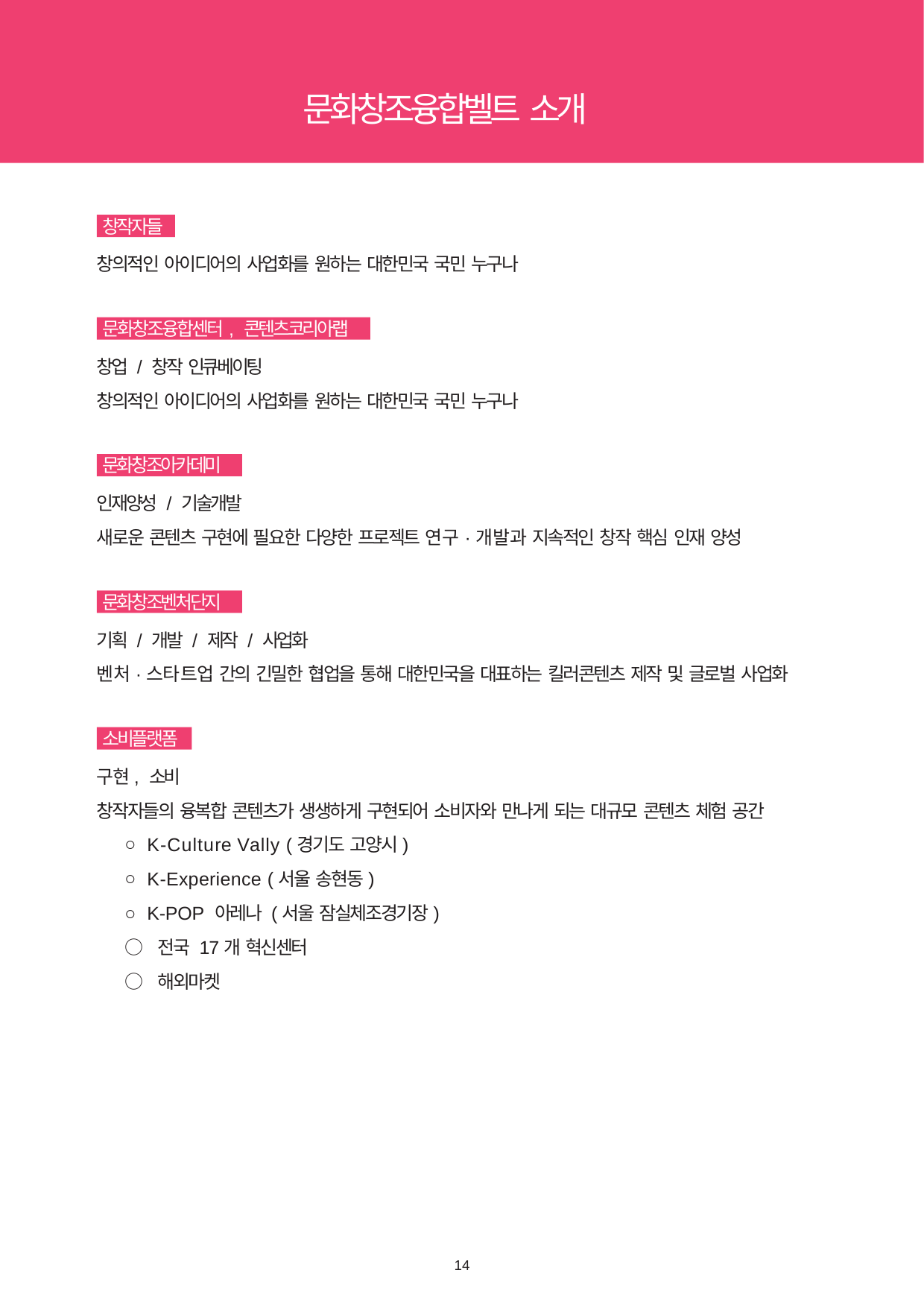

문화창조융합벨트 소개
창작자들
창의적인 아이디어의 사업화를 원하는 대한민국 국민 누구나
문화창조융합센터, 콘텐츠코리아랩
창업 / 창작 인큐베이팅
창의적인 아이디어의 사업화를 원하는 대한민국 국민 누구나
문화창조아카데미
인재양성 / 기술개발
새로운 콘텐츠 구현에 필요한 다양한 프로젝트 연구·개발과 지속적인 창작 핵심 인재 양성
문화창조벤처단지
기획 / 개발 / 제작 / 사업화
벤처·스타트업 간의 긴밀한 협업을 통해 대한민국을 대표하는 킬러콘텐츠 제작 및 글로벌 사업화
소비플랫폼
구현, 소비
창작자들의 융복합 콘텐츠가 생생하게 구현되어 소비자와 만나게 되는 대규모 콘텐츠 체험 공간
K-Culture Vally (경기도 고양시)
K-Experience (서울 송현동)
○ K-POP 아레나 (서울 잠실체조경기장)
○ 전국 17개 혁신센터
○ 해외마켓
14